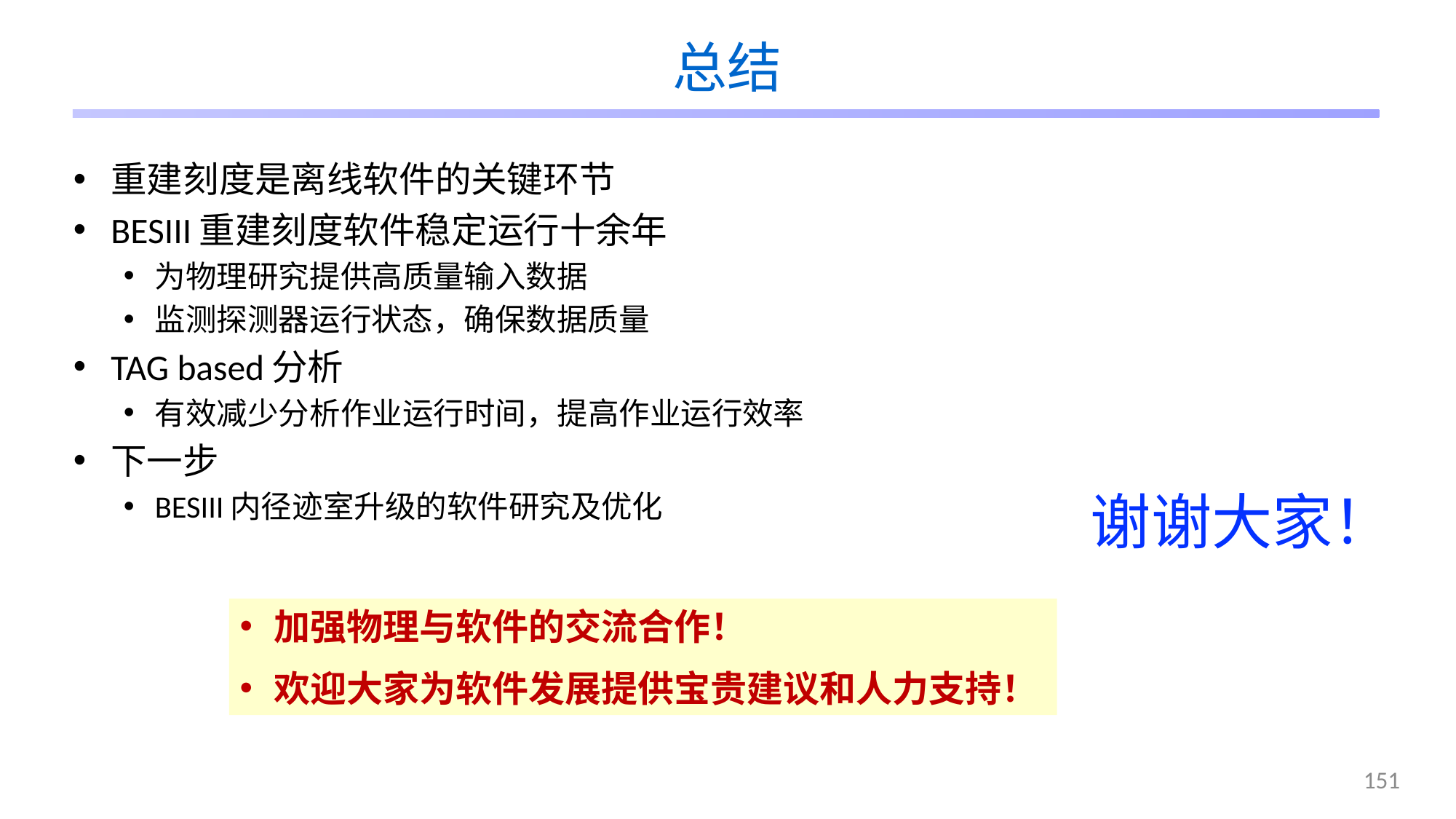

# 总结
重建刻度是离线软件的关键环节
BESIII重建刻度软件稳定运行十余年
为物理研究提供高质量输入数据
监测探测器运行状态，确保数据质量
TAG based分析
有效减少分析作业运行时间，提高作业运行效率
下一步
BESIII内径迹室升级的软件研究及优化
谢谢大家！
加强物理与软件的交流合作！
欢迎大家为软件发展提供宝贵建议和人力支持！
151